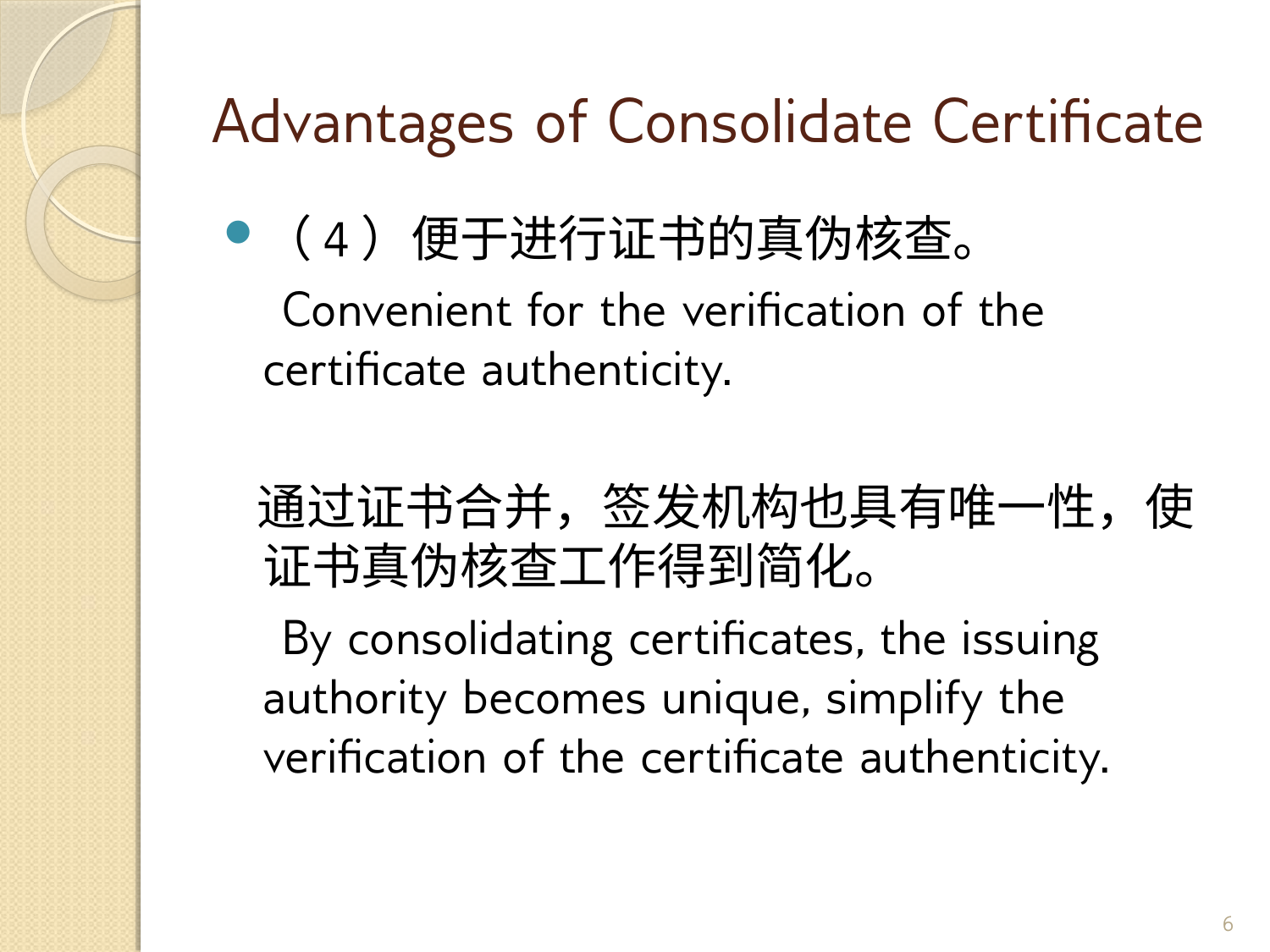

# Advantages of Consolidate Certificate
（4）便于进行证书的真伪核查。
  Convenient for the verification of the certificate authenticity.

  通过证书合并，签发机构也具有唯一性，使证书真伪核查工作得到简化。
    By consolidating certificates, the issuing authority becomes unique, simplify the verification of the certificate authenticity.
6